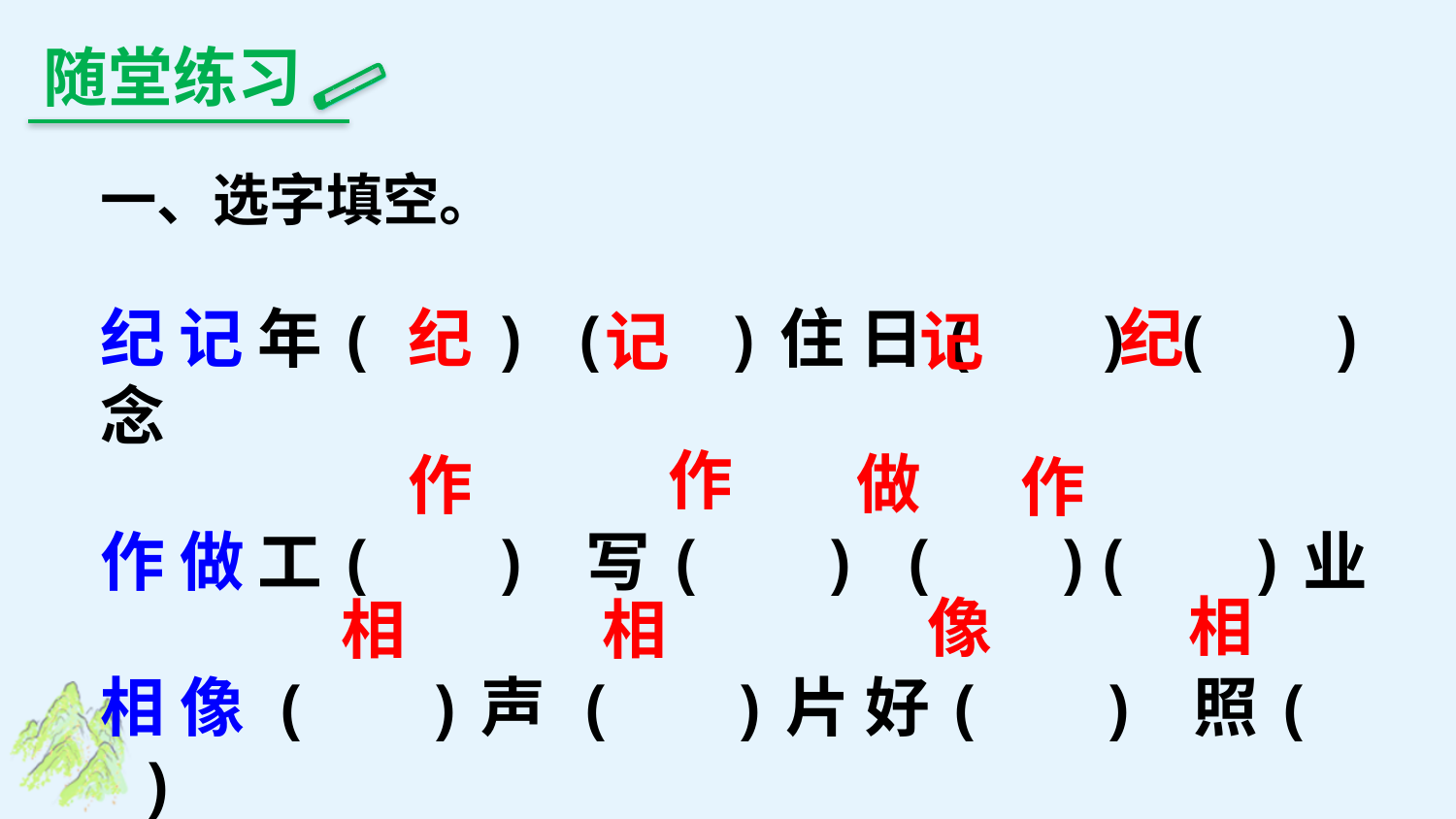

随堂练习

一、选字填空。

纪 记 年(   ) (   )住 日(   ) (   )念

作 做 工(   ) 写(   ) (   )(   )业

相 像 (   )声 (   )片 好(   ) 照(   )
纪
纪
记
记
作
做
作
作
相
像
相
相